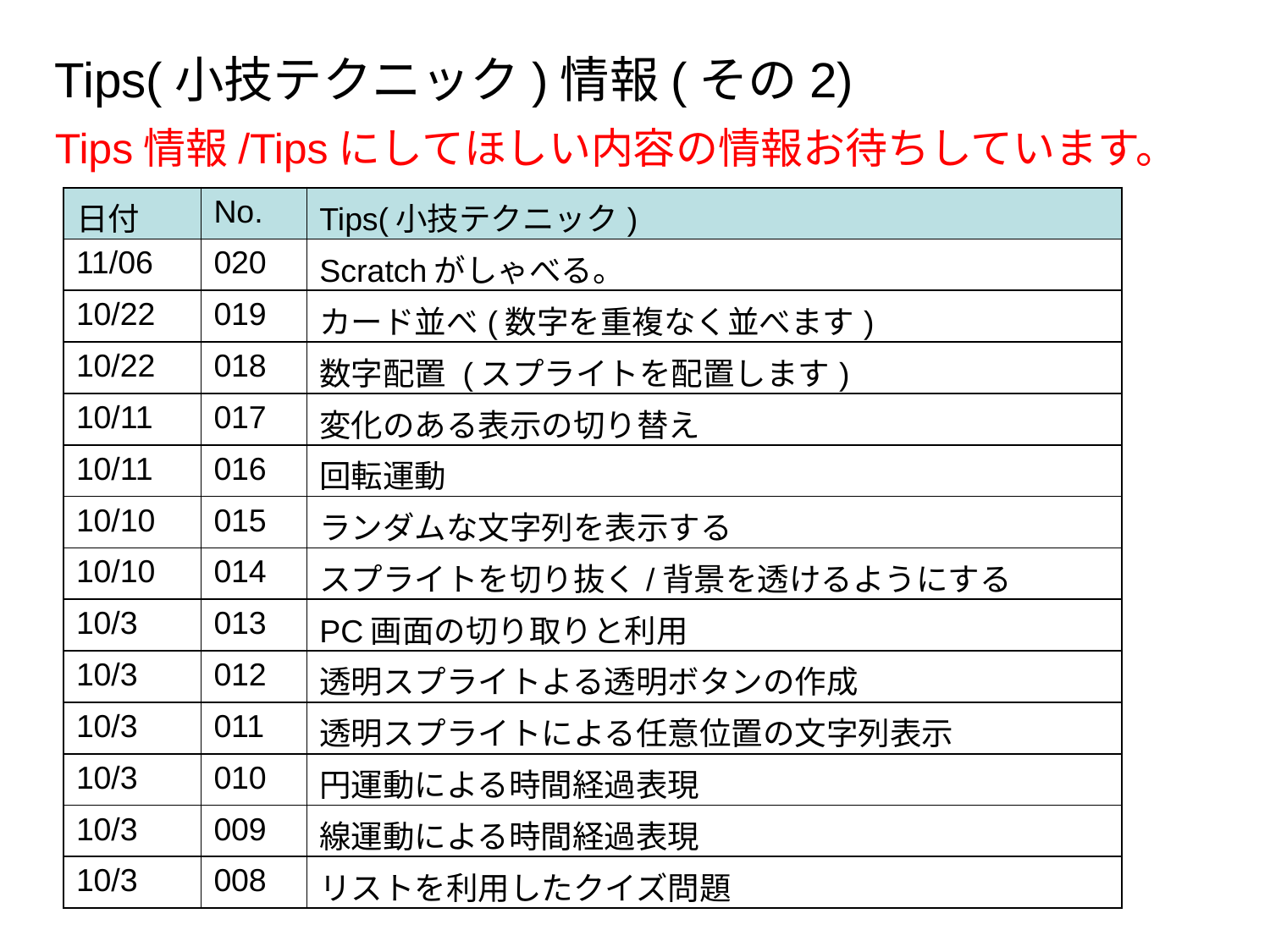

Tips(小技テクニック)情報(その2)
Tips情報/Tipsにしてほしい内容の情報お待ちしています。
| 日付 | No. | Tips(小技テクニック) |
| --- | --- | --- |
| 11/06 | 020 | Scratchがしゃべる。 |
| 10/22 | 019 | カード並べ(数字を重複なく並べます) |
| 10/22 | 018 | 数字配置 (スプライトを配置します) |
| 10/11 | 017 | 変化のある表示の切り替え |
| 10/11 | 016 | 回転運動 |
| 10/10 | 015 | ランダムな文字列を表示する |
| 10/10 | 014 | スプライトを切り抜く/背景を透けるようにする |
| 10/3 | 013 | PC画面の切り取りと利用 |
| 10/3 | 012 | 透明スプライトよる透明ボタンの作成 |
| 10/3 | 011 | 透明スプライトによる任意位置の文字列表示 |
| 10/3 | 010 | 円運動による時間経過表現 |
| 10/3 | 009 | 線運動による時間経過表現 |
| 10/3 | 008 | リストを利用したクイズ問題 |